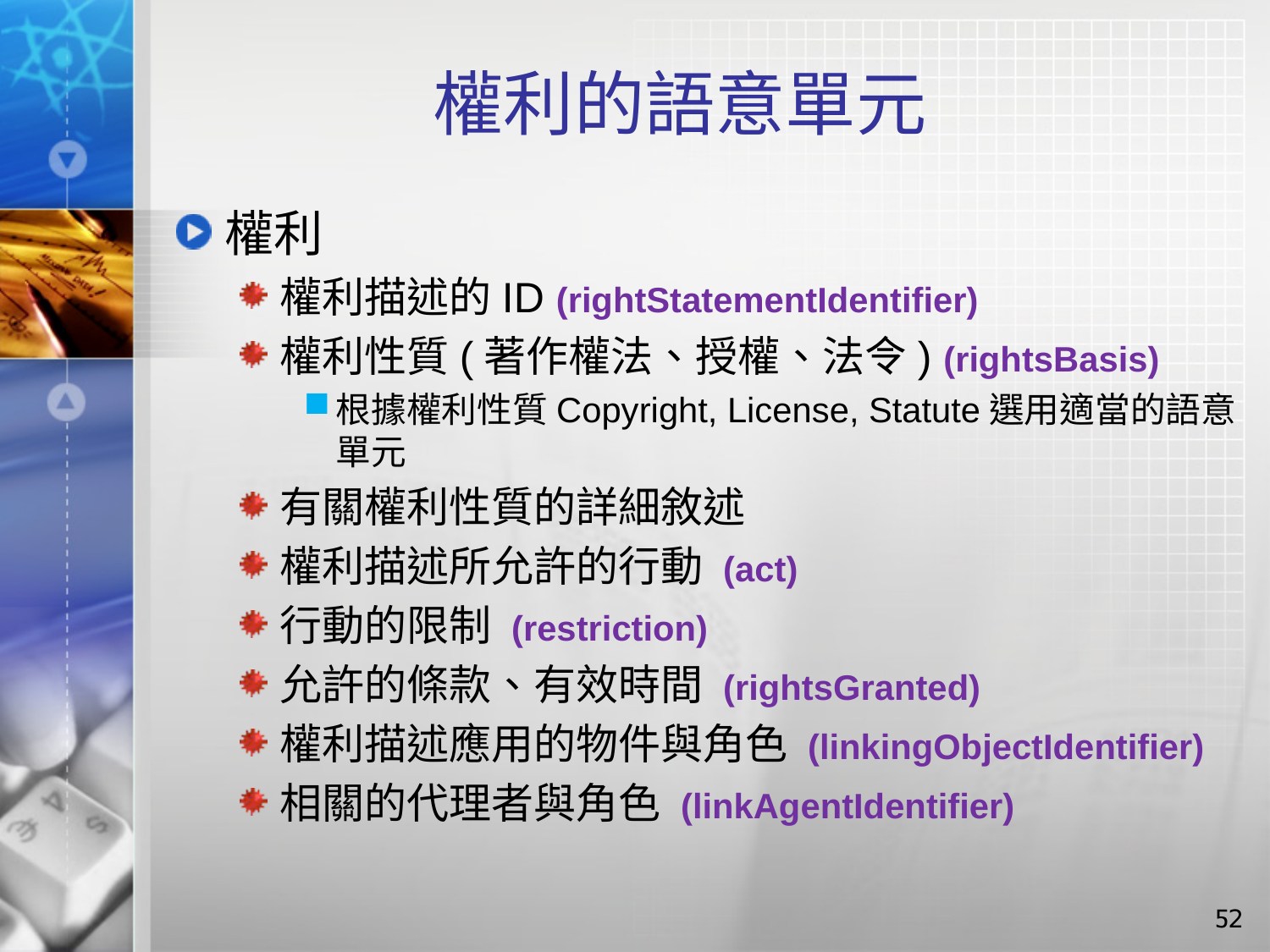

# 權利的語意單元
權利
權利描述的ID (rightStatementIdentifier)
權利性質(著作權法、授權、法令) (rightsBasis)
根據權利性質Copyright, License, Statute選用適當的語意單元
有關權利性質的詳細敘述
權利描述所允許的行動 (act)
行動的限制 (restriction)
允許的條款、有效時間 (rightsGranted)
權利描述應用的物件與角色 (linkingObjectIdentifier)
相關的代理者與角色 (linkAgentIdentifier)

52